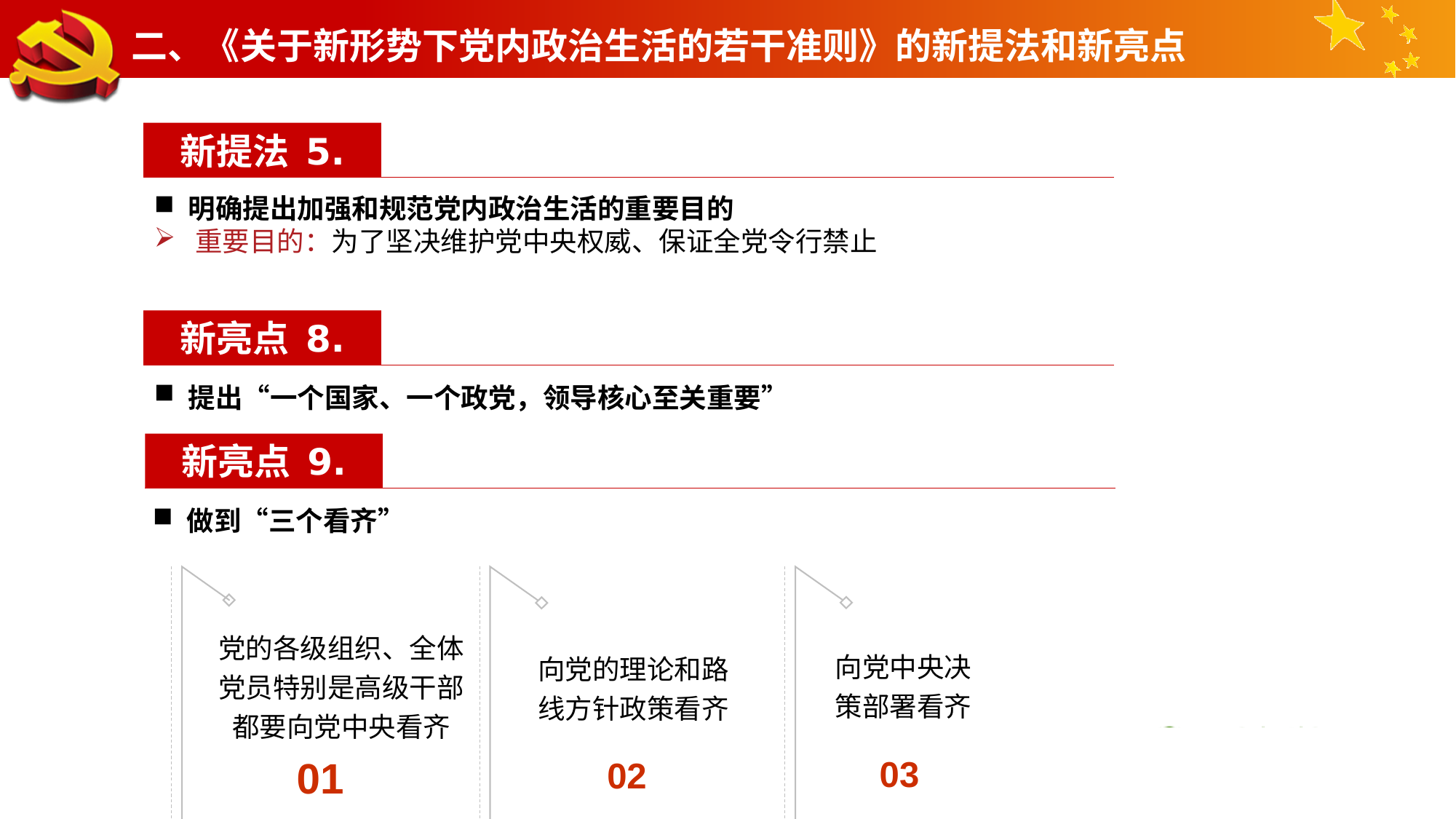

二、《关于新形势下党内政治生活的若干准则》的新提法和新亮点
新提法 5.
明确提出加强和规范党内政治生活的重要目的
重要目的：为了坚决维护党中央权威、保证全党令行禁止
新亮点 8.
提出“一个国家、一个政党，领导核心至关重要”委员会的组成人员——约350人，的确很关键！
新亮点 9.
做到“三个看齐”

党的各级组织、全体党员特别是高级干部都要向党中央看齐
向党中央决策部署看齐
向党的理论和路线方针政策看齐

01
03
02